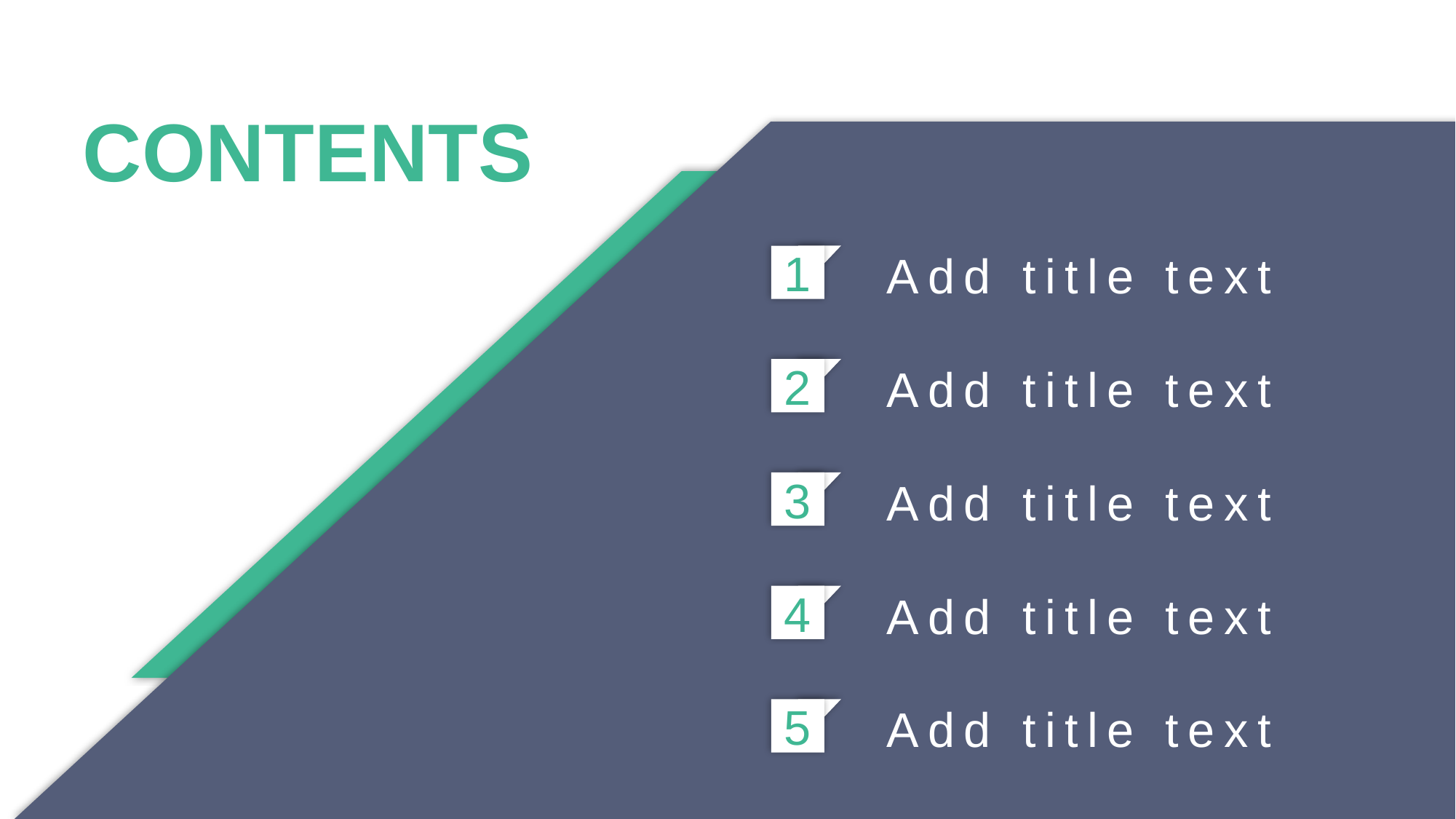

行业PPT模板http://www.freeppt7.com/hangye/
CONTENTS

Add title text
1

Add title text
2

Add title text
3

Add title text
4

Add title text
5